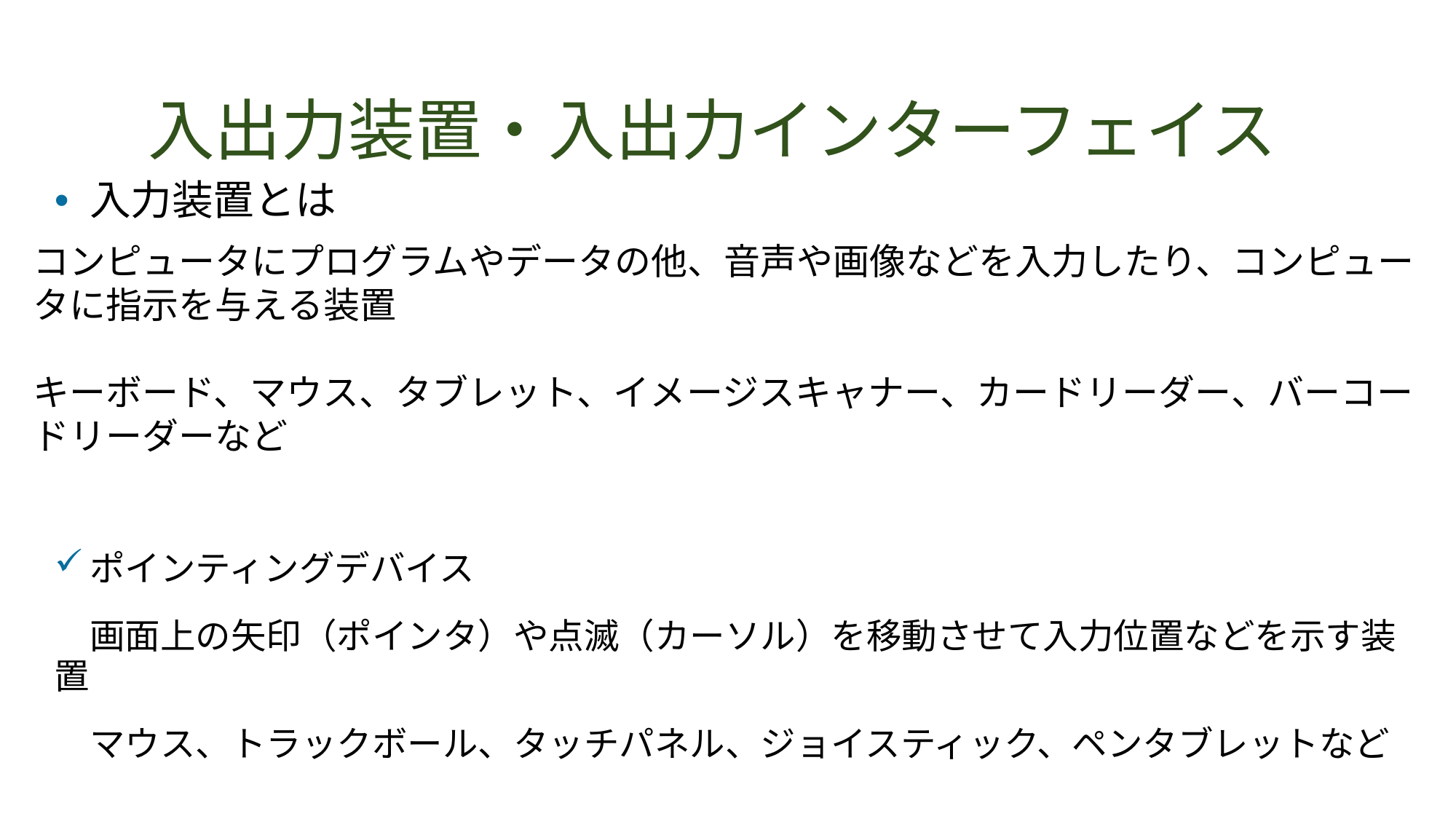

# 入出力装置・入出力インターフェイス
入力装置とは

ポインティングデバイス
　画面上の矢印（ポインタ）や点滅（カーソル）を移動させて入力位置などを示す装置
　マウス、トラックボール、タッチパネル、ジョイスティック、ペンタブレットなど

コンピュータにプログラムやデータの他、音声や画像などを入力したり、コンピュータに指示を与える装置

キーボード、マウス、タブレット、イメージスキャナー、カードリーダー、バーコードリーダーなど